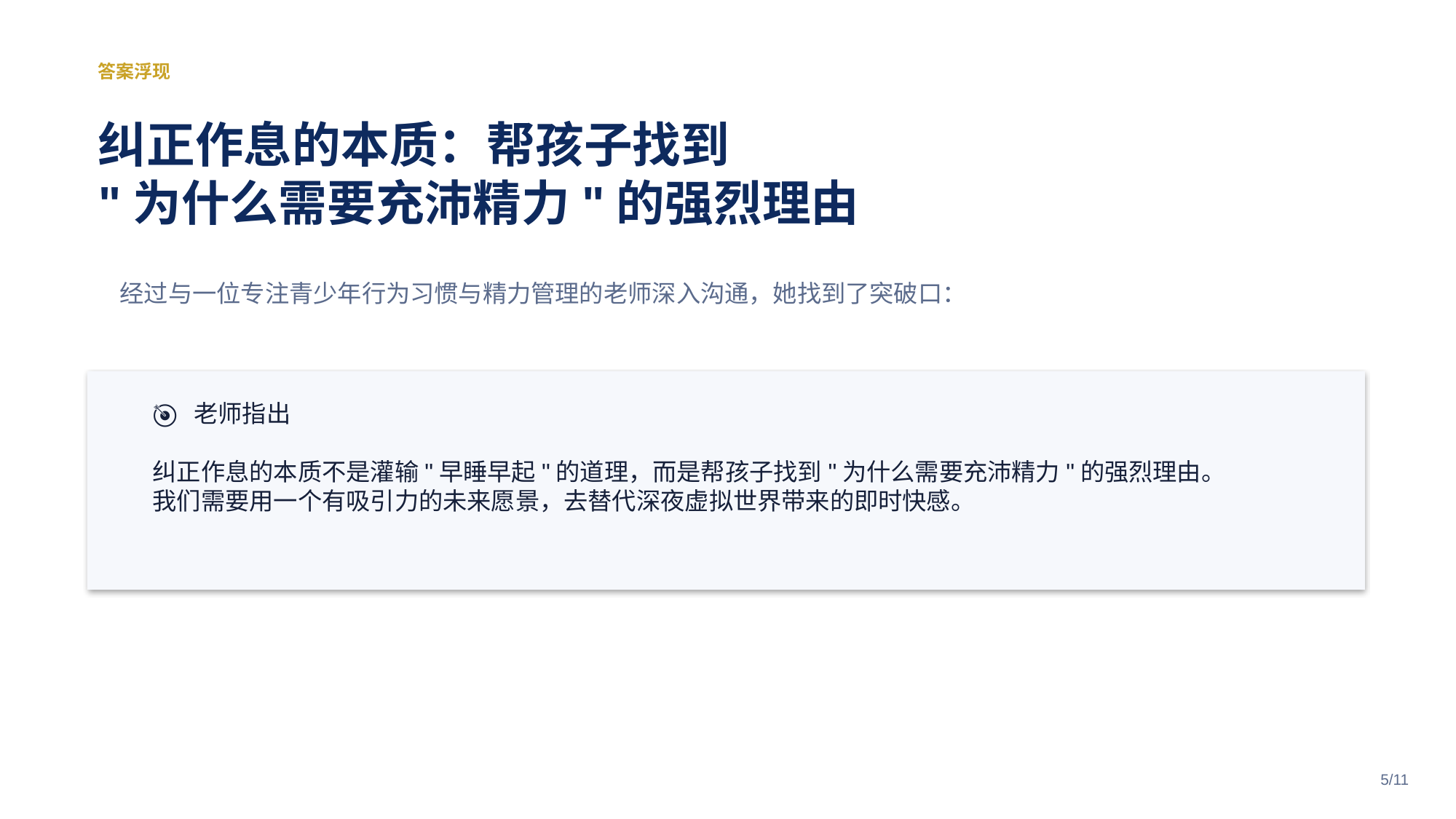

答案浮现
纠正作息的本质：帮孩子找到
"为什么需要充沛精力"的强烈理由
经过与一位专注青少年行为习惯与精力管理的老师深入沟通，她找到了突破口：

🎯  老师指出
纠正作息的本质不是灌输"早睡早起"的道理，而是帮孩子找到"为什么需要充沛精力"的强烈理由。
我们需要用一个有吸引力的未来愿景，去替代深夜虚拟世界带来的即时快感。
5/11